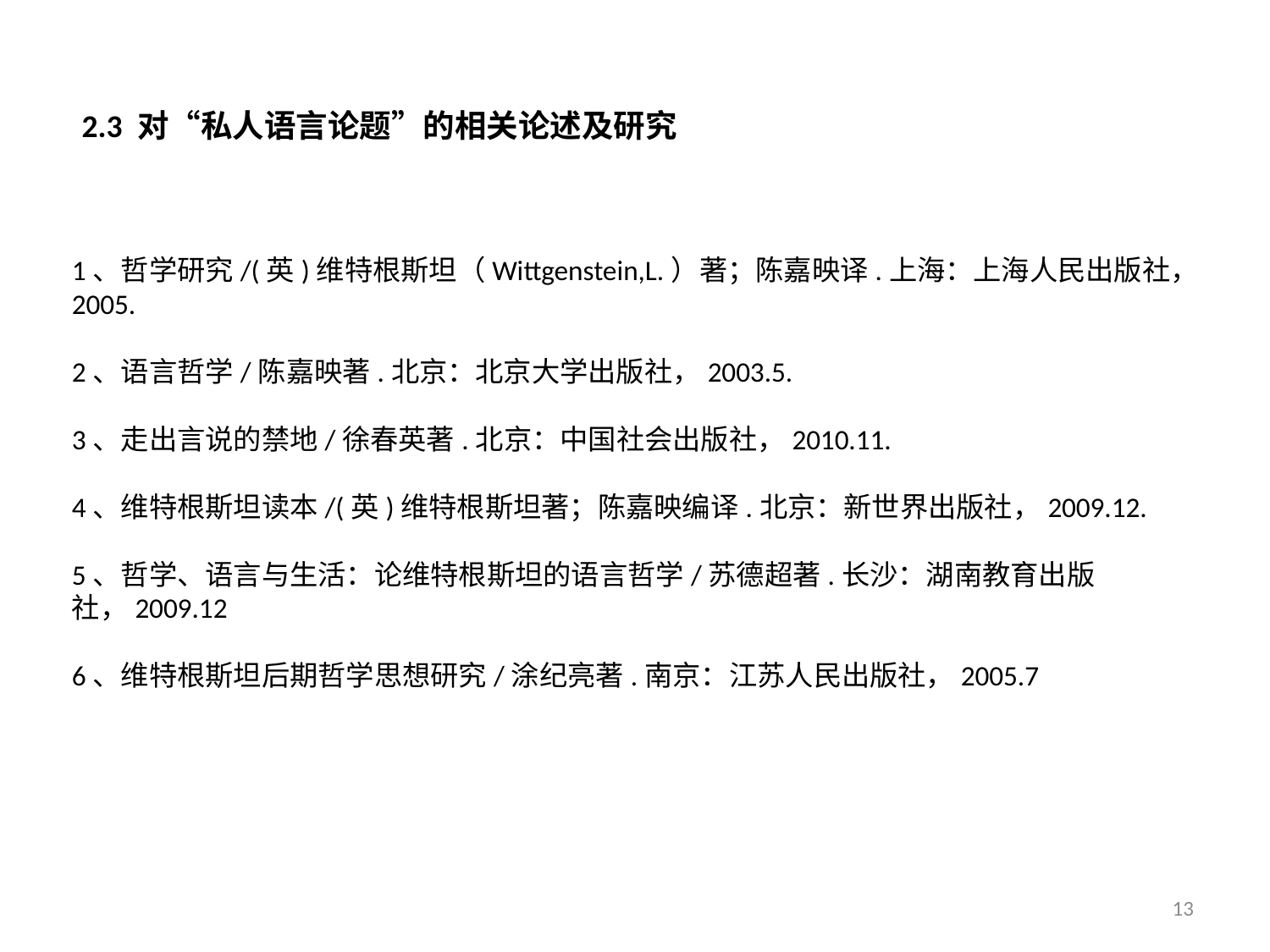

2.3 对“私人语言论题”的相关论述及研究

1、哲学研究/(英)维特根斯坦（Wittgenstein,L.）著；陈嘉映译.上海：上海人民出版社，2005.

2、语言哲学/陈嘉映著.北京：北京大学出版社，2003.5.

3、走出言说的禁地/徐春英著.北京：中国社会出版社，2010.11.

4、维特根斯坦读本/(英)维特根斯坦著；陈嘉映编译.北京：新世界出版社，2009.12.

5、哲学、语言与生活：论维特根斯坦的语言哲学/苏德超著.长沙：湖南教育出版社，2009.12

6、维特根斯坦后期哲学思想研究/涂纪亮著.南京：江苏人民出版社，2005.7
13